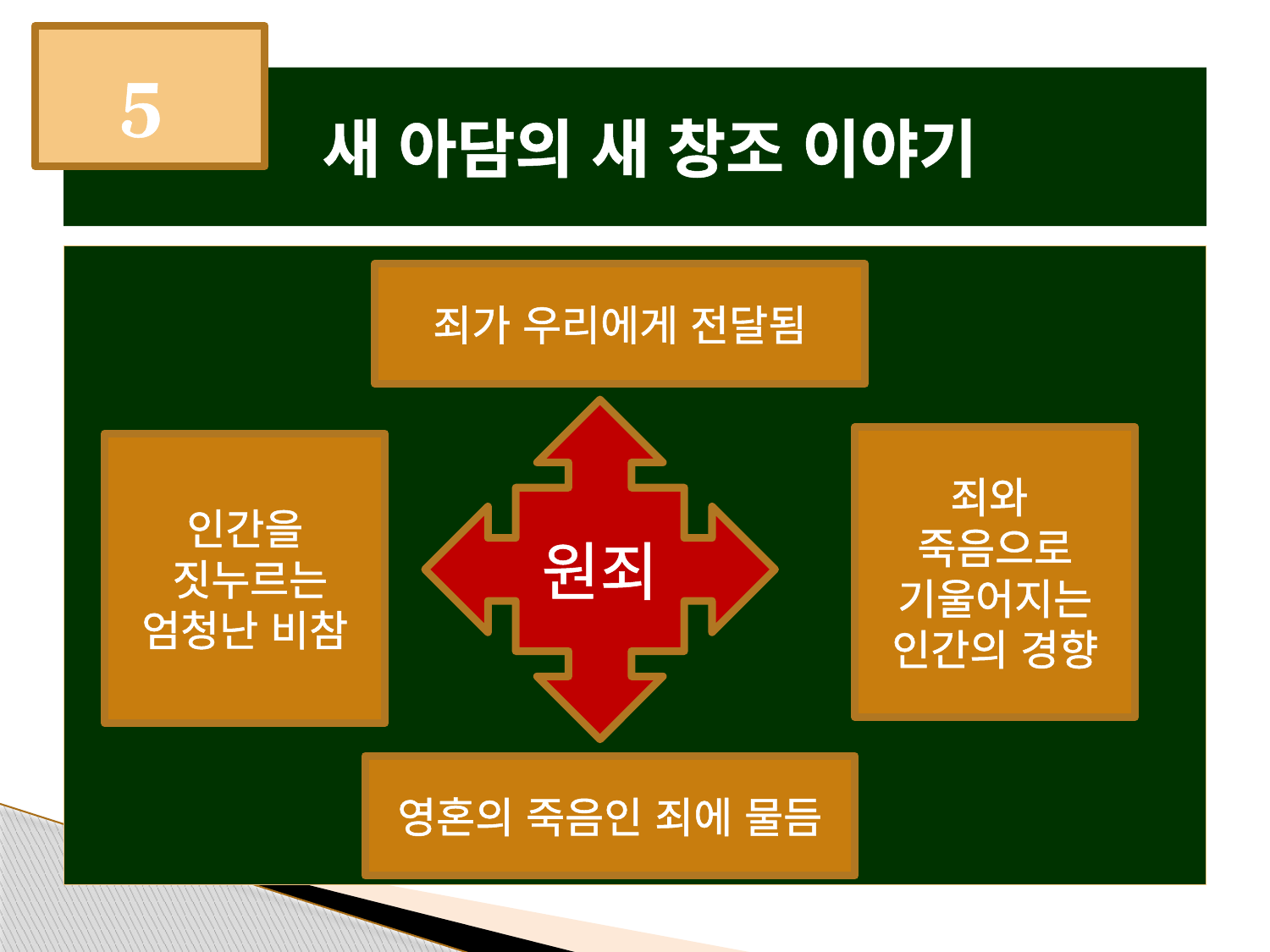

5
# 새 아담의 새 창조 이야기

죄가 우리에게 전달됨
원죄
죄와
죽음으로
기울어지는 인간의 경향
인간을
 짓누르는
엄청난 비참
영혼의 죽음인 죄에 물듬